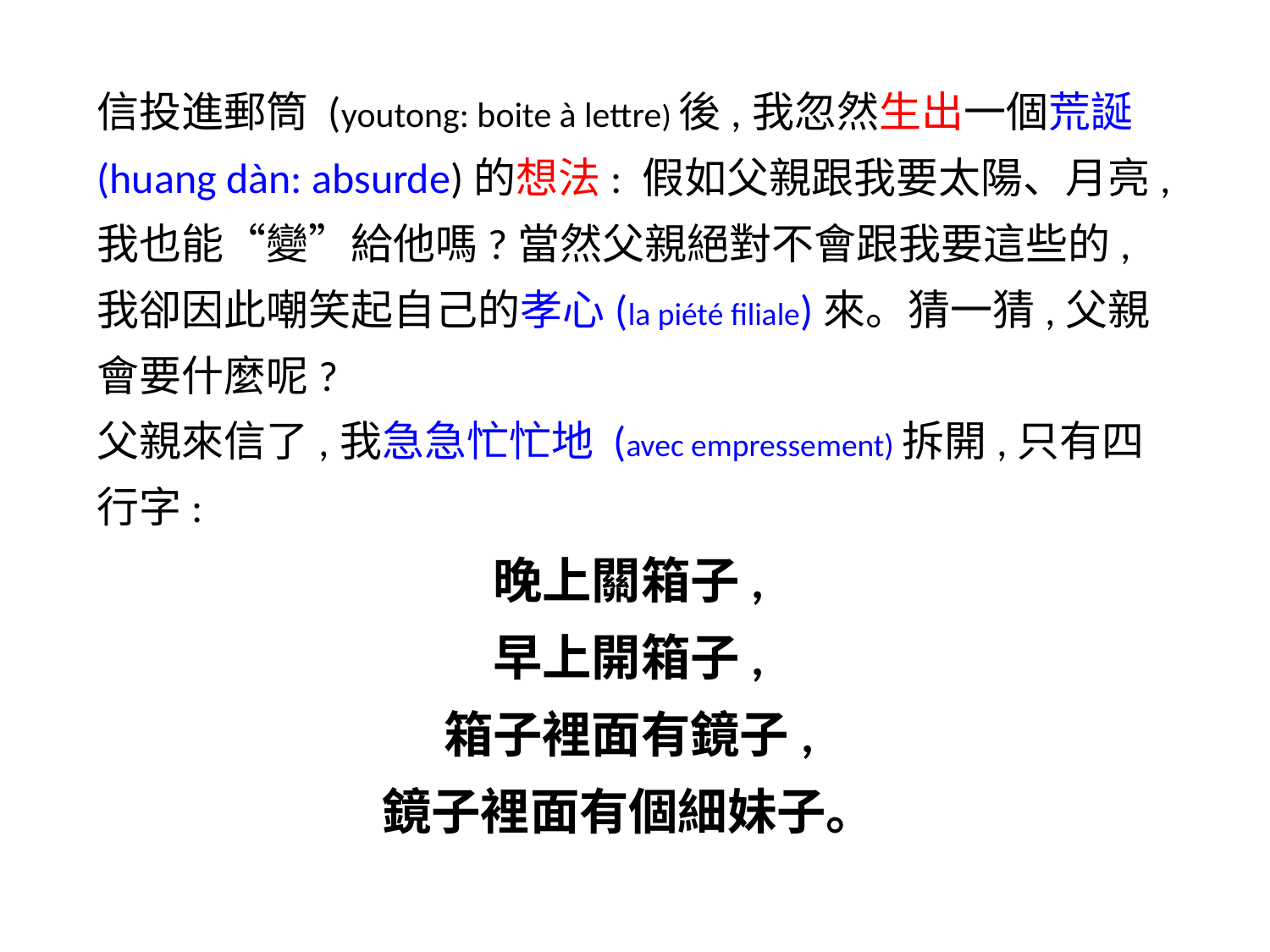

信投進郵筒 (youtong: boite à lettre)後,我忽然生出一個荒誕(huang dàn: absurde)的想法: 假如父親跟我要太陽、月亮,我也能“變”給他嗎?當然父親絕對不會跟我要這些的,我卻因此嘲笑起自己的孝心(la piété filiale)來。猜一猜,父親會要什麼呢?
父親來信了,我急急忙忙地 (avec empressement)拆開,只有四行字:
晚上關箱子,
早上開箱子,
箱子裡面有鏡子,
鏡子裡面有個細妹子。